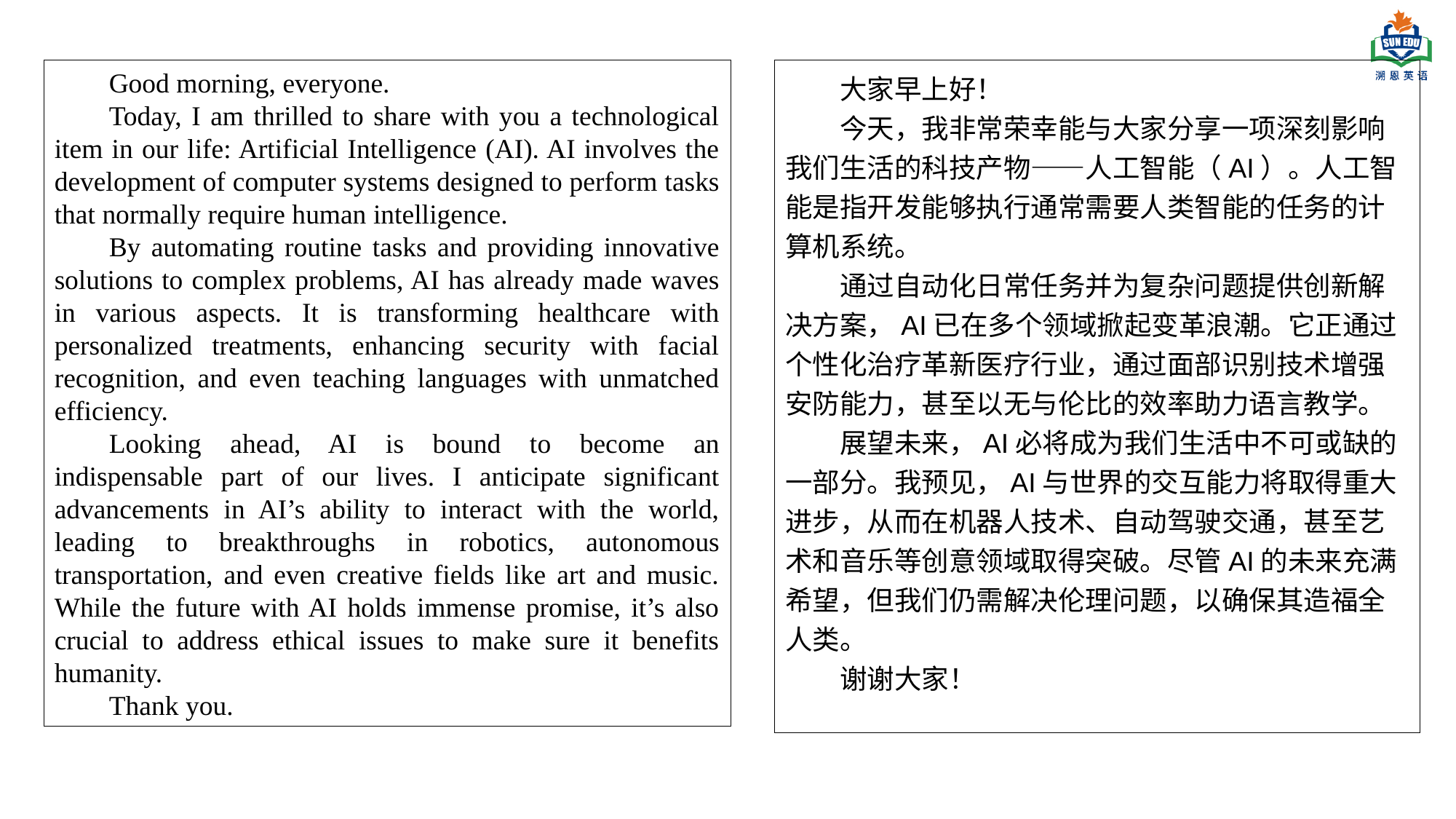

Good morning, everyone.
Today, I am thrilled to share with you a technological item in our life: Artificial Intelligence (AI). AI involves the development of computer systems designed to perform tasks that normally require human intelligence.
By automating routine tasks and providing innovative solutions to complex problems, AI has already made waves in various aspects. It is transforming healthcare with personalized treatments, enhancing security with facial recognition, and even teaching languages with unmatched efficiency.
Looking ahead, AI is bound to become an indispensable part of our lives. I anticipate significant advancements in AI’s ability to interact with the world, leading to breakthroughs in robotics, autonomous transportation, and even creative fields like art and music. While the future with AI holds immense promise, it’s also crucial to address ethical issues to make sure it benefits humanity.
Thank you.
大家早上好！
今天，我非常荣幸能与大家分享一项深刻影响我们生活的科技产物——人工智能（AI）。人工智能是指开发能够执行通常需要人类智能的任务的计算机系统。
通过自动化日常任务并为复杂问题提供创新解决方案，AI已在多个领域掀起变革浪潮。它正通过个性化治疗革新医疗行业，通过面部识别技术增强安防能力，甚至以无与伦比的效率助力语言教学。
展望未来，AI必将成为我们生活中不可或缺的一部分。我预见，AI与世界的交互能力将取得重大进步，从而在机器人技术、自动驾驶交通，甚至艺术和音乐等创意领域取得突破。尽管AI的未来充满希望，但我们仍需解决伦理问题，以确保其造福全人类。
谢谢大家！